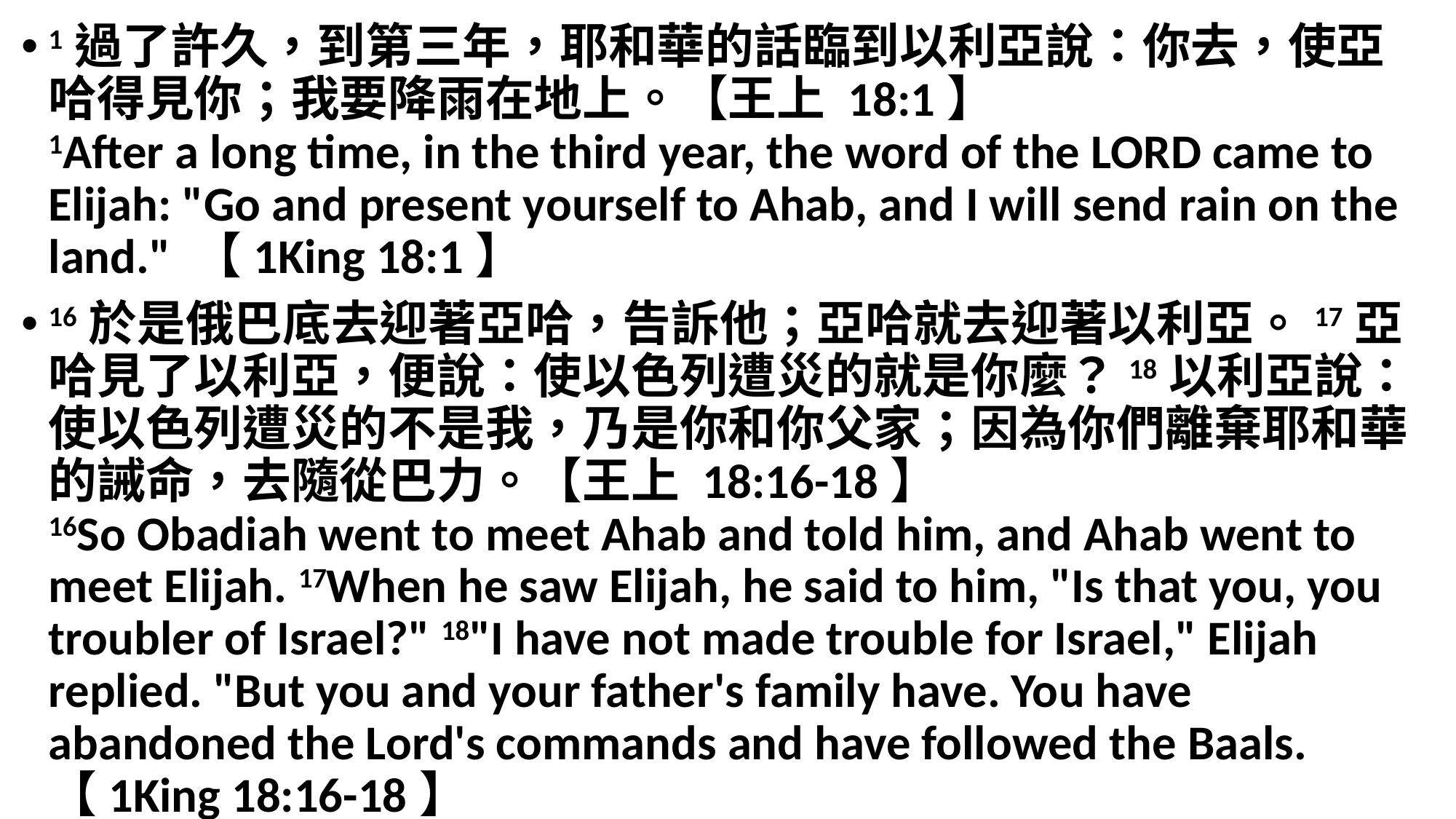

1過了許久，到第三年，耶和華的話臨到以利亞說：你去，使亞哈得見你；我要降雨在地上。【王上 18:1】
1After a long time, in the third year, the word of the LORD came to Elijah: "Go and present yourself to Ahab, and I will send rain on the land." 【1King 18:1】
16於是俄巴底去迎著亞哈，告訴他；亞哈就去迎著以利亞。17亞哈見了以利亞，便說：使以色列遭災的就是你麼？18以利亞說：使以色列遭災的不是我，乃是你和你父家；因為你們離棄耶和華的誡命，去隨從巴力。【王上 18:16-18】
16So Obadiah went to meet Ahab and told him, and Ahab went to meet Elijah. 17When he saw Elijah, he said to him, "Is that you, you troubler of Israel?" 18"I have not made trouble for Israel," Elijah replied. "But you and your father's family have. You have abandoned the Lord's commands and have followed the Baals. 【1King 18:16-18】

#